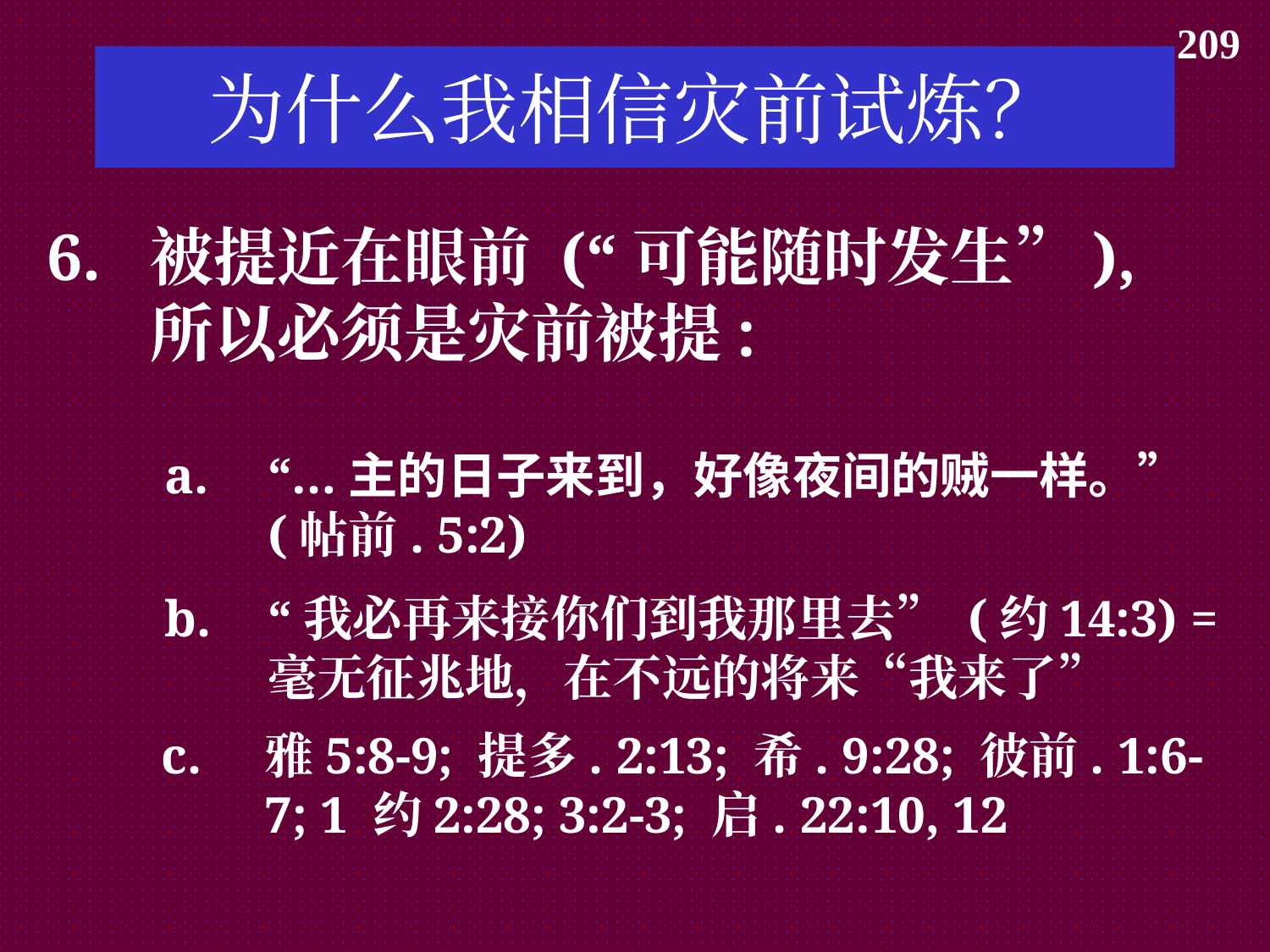

209
为什么我相信灾前试炼？
6.	被提近在眼前 (“可能随时发生”), 所以必须是灾前被提:
a.	“…主的日子来到，好像夜间的贼一样。” (帖前. 5:2)
b.	“我必再来接你们到我那里去” (约14:3) = 毫无征兆地，在不远的将来“我来了”
c.	雅5:8-9; 提多. 2:13; 希. 9:28; 彼前. 1:6-7; 1 约2:28; 3:2-3; 启. 22:10, 12